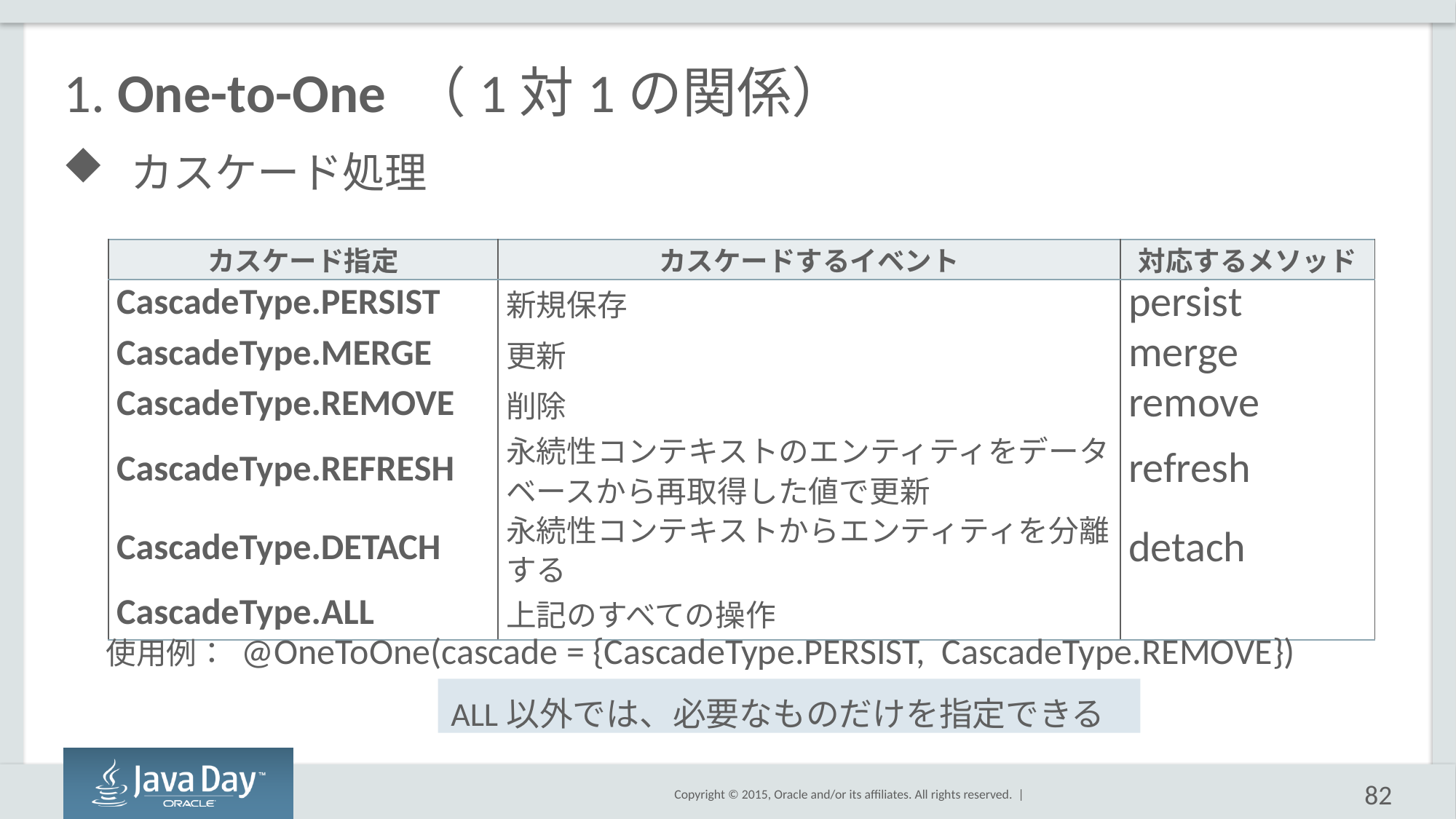

# 1. One-to-One （1対1の関係）
カスケード処理

| カスケード指定 | カスケードするイベント | 対応するメソッド |
| --- | --- | --- |
| CascadeType.PERSIST | 新規保存 | persist |
| CascadeType.MERGE | 更新 | merge |
| CascadeType.REMOVE | 削除 | remove |
| CascadeType.REFRESH | 永続性コンテキストのエンティティをデータベースから再取得した値で更新 | refresh |
| CascadeType.DETACH | 永続性コンテキストからエンティティを分離する | detach |
| CascadeType.ALL | 上記のすべての操作 |  |
使用例： @OneToOne(cascade = {CascadeType.PERSIST,  CascadeType.REMOVE})

ALL以外では、必要なものだけを指定できる
82